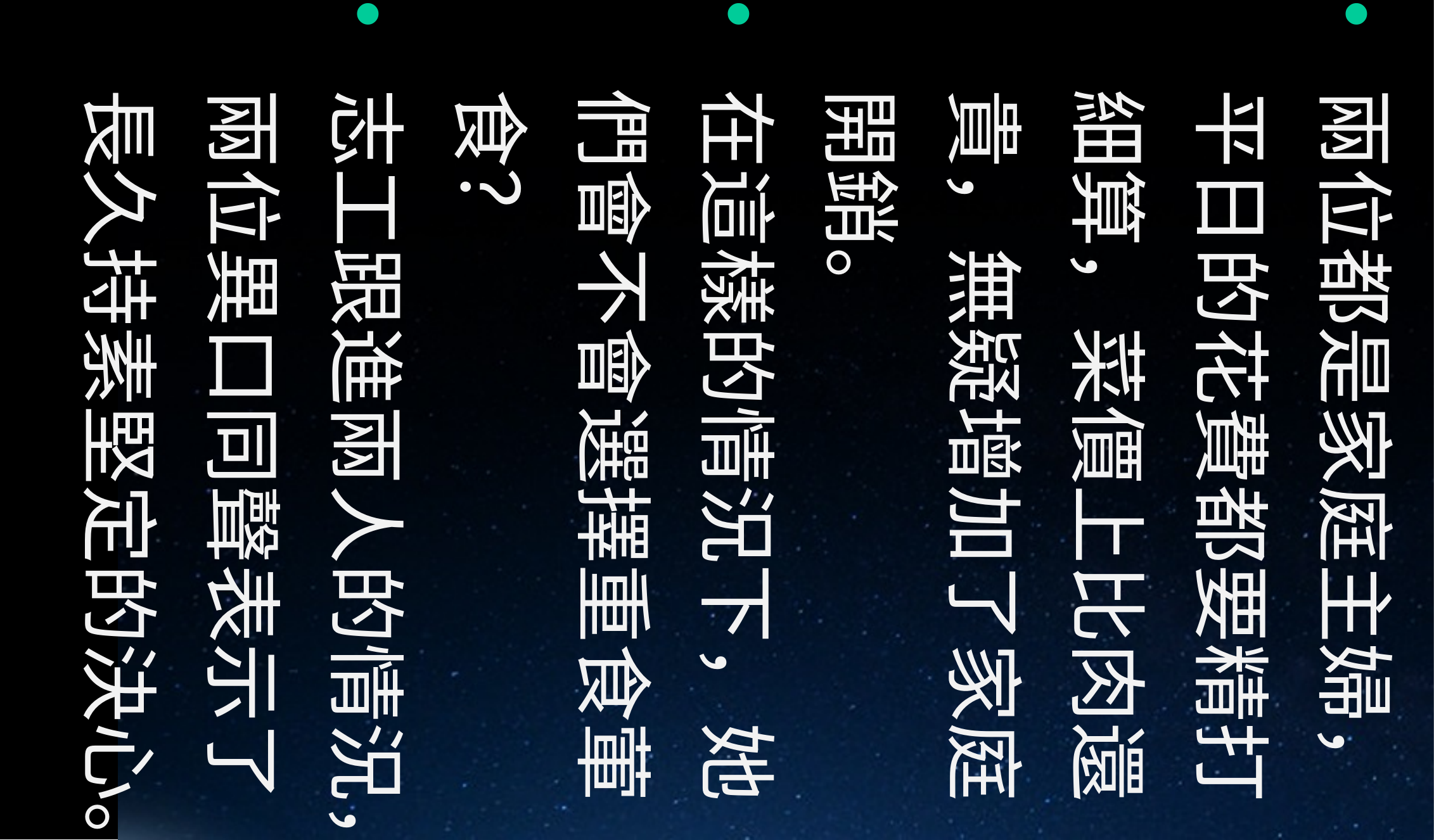

兩位都是家庭主婦，平日的花費都要精打細算，菜價上比肉還貴，無疑增加了家庭開銷。
在這樣的情況下，她們會不會選擇重食葷食？
志工跟進兩人的情況，兩位異口同聲表示了長久持素堅定的決心。